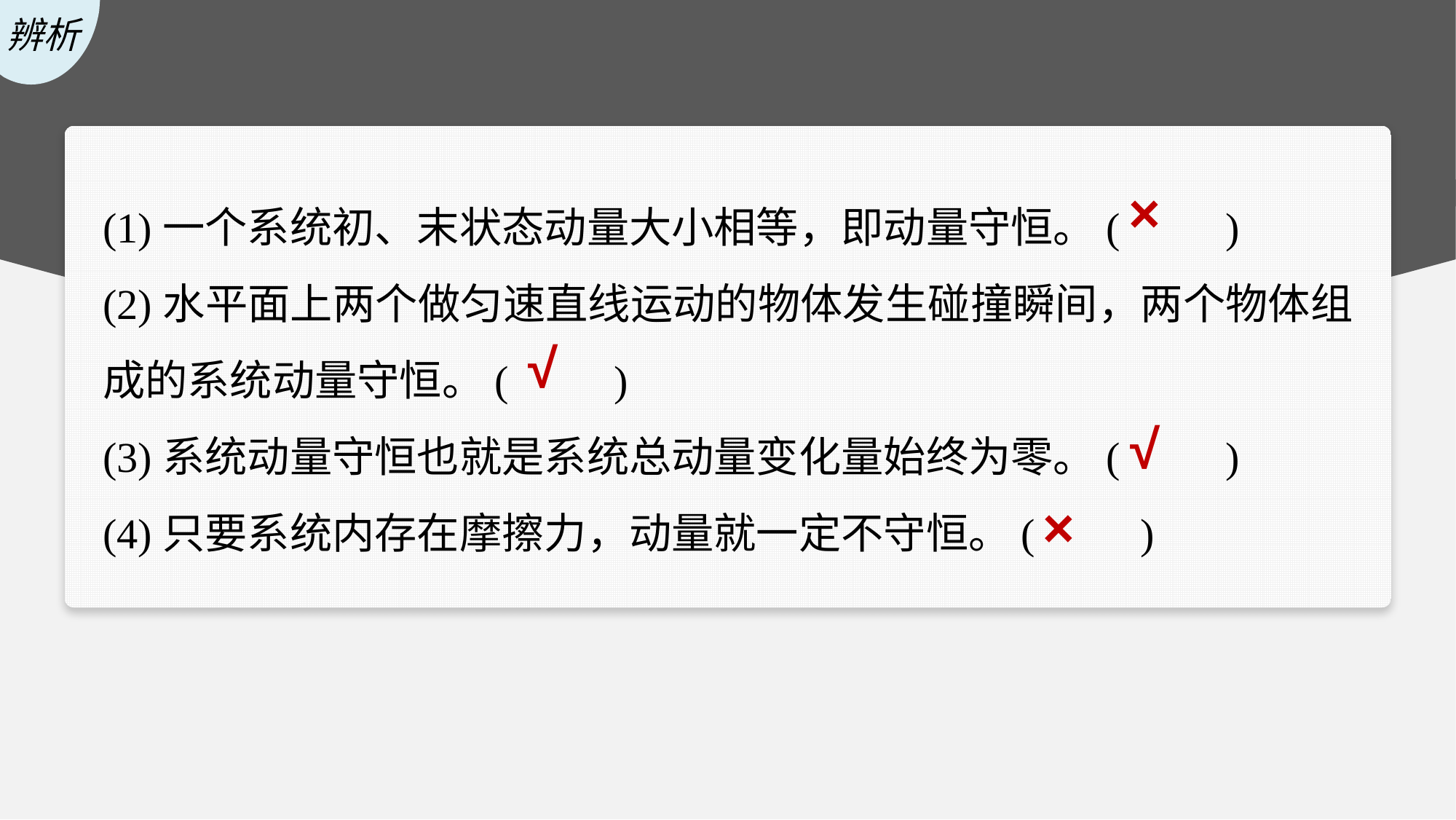

(1)一个系统初、末状态动量大小相等，即动量守恒。(　　)
(2)水平面上两个做匀速直线运动的物体发生碰撞瞬间，两个物体组成的系统动量守恒。(　　)
(3)系统动量守恒也就是系统总动量变化量始终为零。(　　)
(4)只要系统内存在摩擦力，动量就一定不守恒。(　　)
×
√
√
×